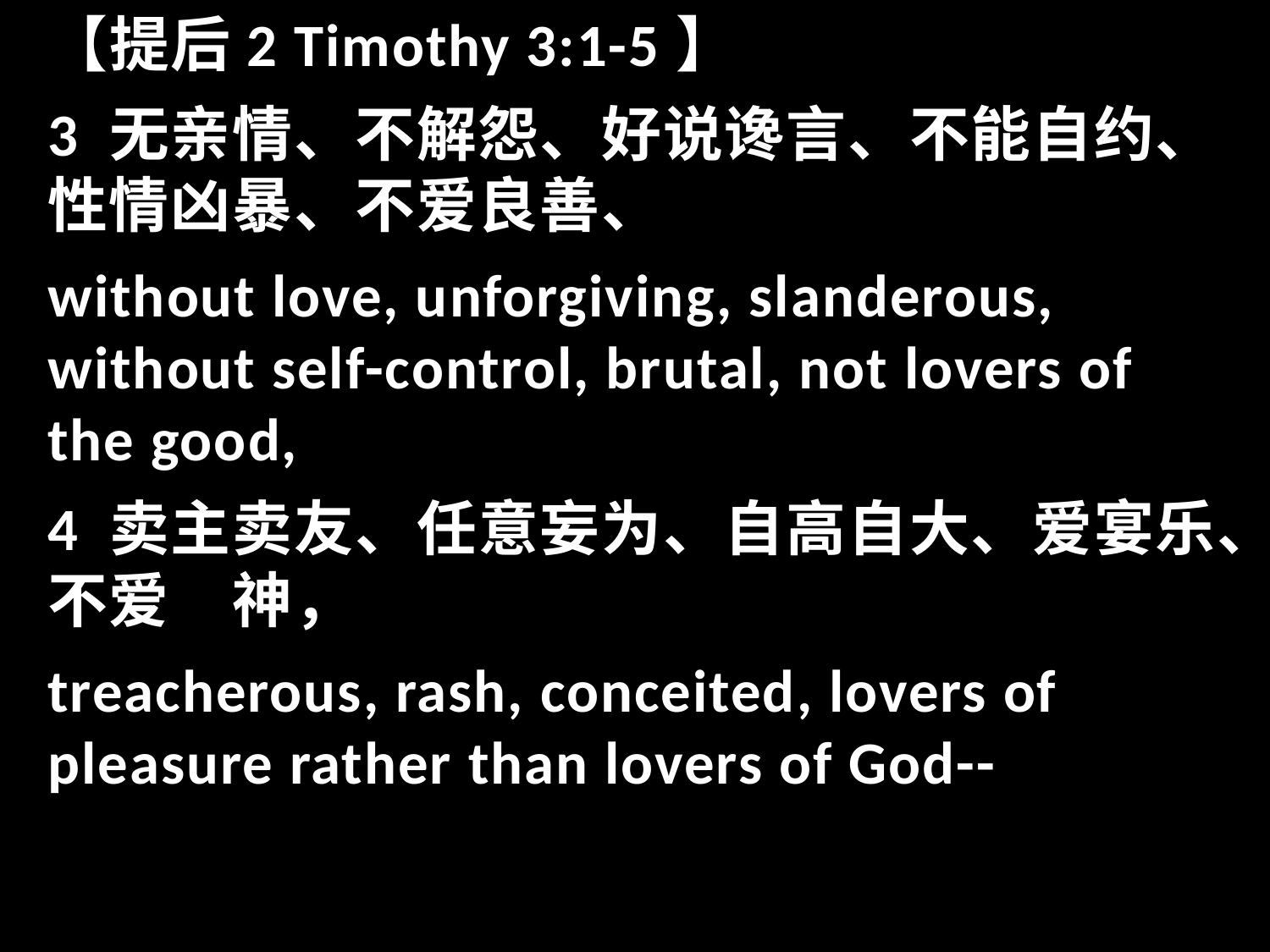

【提后2 Timothy 3:1-5】
3 无亲情、不解怨、好说谗言、不能自约、性情凶暴、不爱良善、
without love, unforgiving, slanderous, without self-control, brutal, not lovers of the good,
4 卖主卖友、任意妄为、自高自大、爱宴乐、不爱　神，
treacherous, rash, conceited, lovers of pleasure rather than lovers of God--